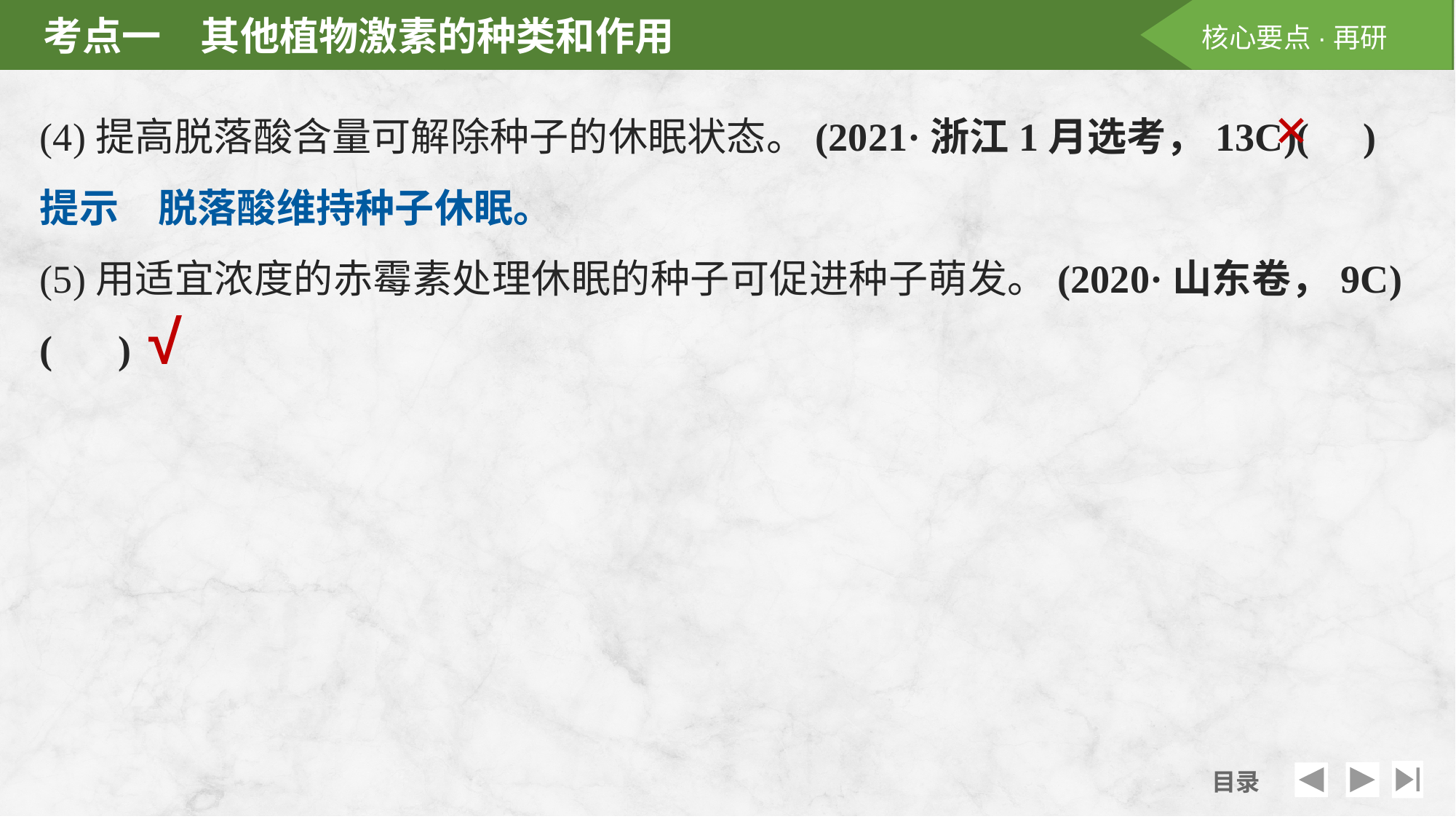

(4)提高脱落酸含量可解除种子的休眠状态。(2021·浙江1月选考，13C)(     )
提示　脱落酸维持种子休眠。
(5)用适宜浓度的赤霉素处理休眠的种子可促进种子萌发。(2020·山东卷，9C)(      )
×
√